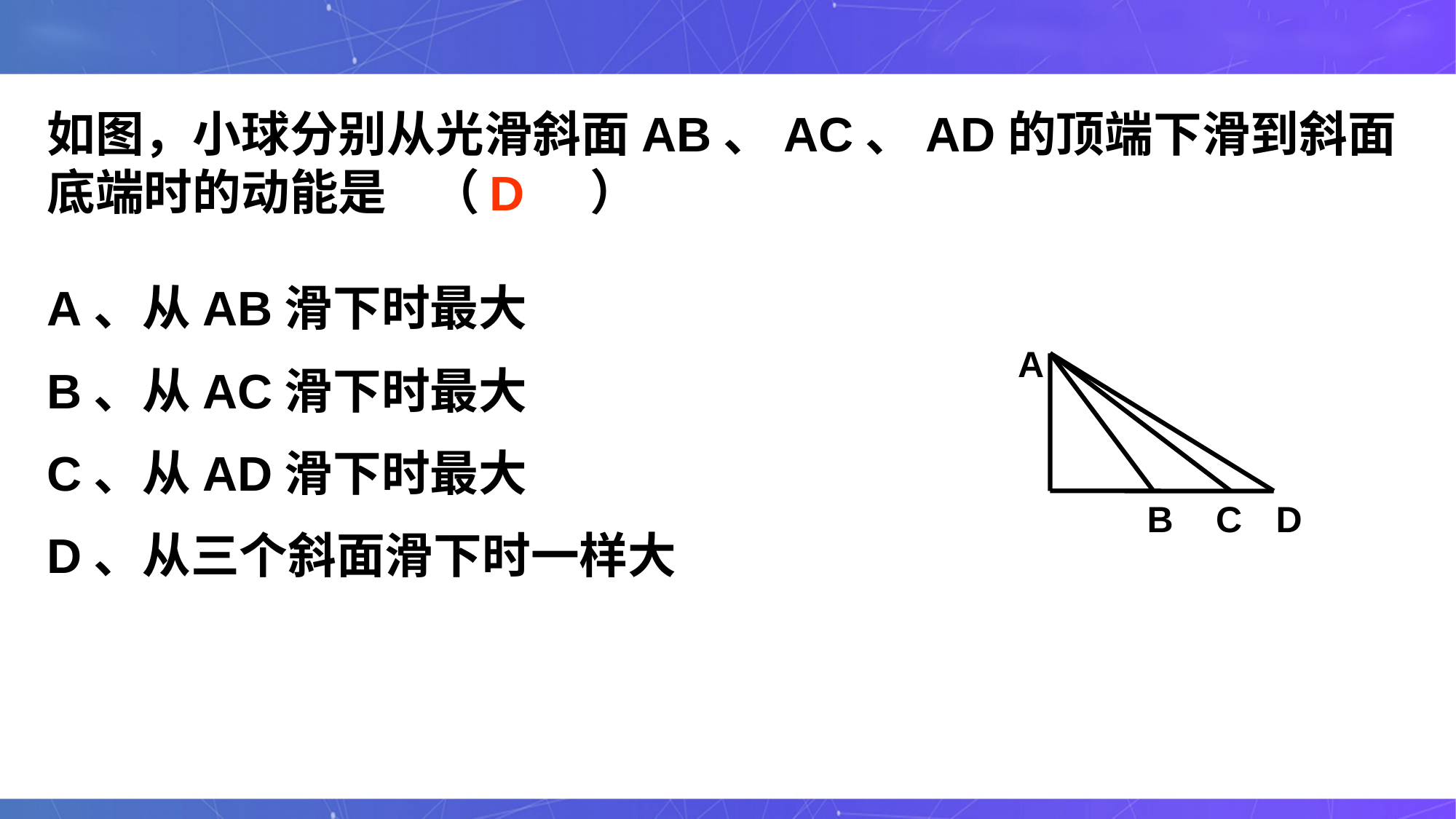

如图，小球分别从光滑斜面AB、AC、AD的顶端下滑到斜面底端时的动能是    （          ）
D
A、从AB滑下时最大
B、从AC滑下时最大
C、从AD滑下时最大
D、从三个斜面滑下时一样大
A

B
C
D